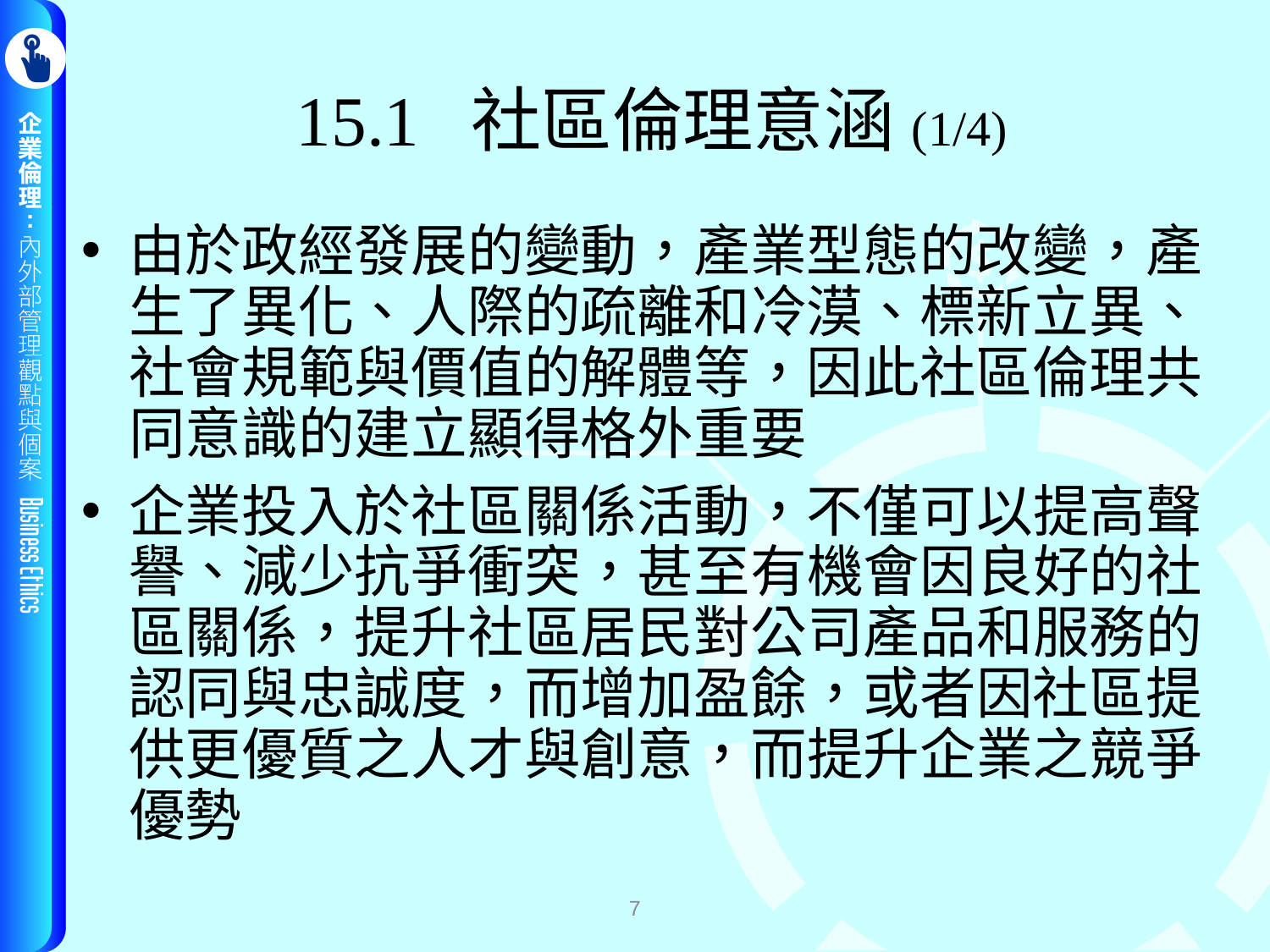

# 15.1  社區倫理意涵(1/4)
由於政經發展的變動，產業型態的改變，產生了異化、人際的疏離和冷漠、標新立異、社會規範與價值的解體等，因此社區倫理共同意識的建立顯得格外重要
企業投入於社區關係活動，不僅可以提高聲譽、減少抗爭衝突，甚至有機會因良好的社區關係，提升社區居民對公司產品和服務的認同與忠誠度，而增加盈餘，或者因社區提供更優質之人才與創意，而提升企業之競爭優勢
7